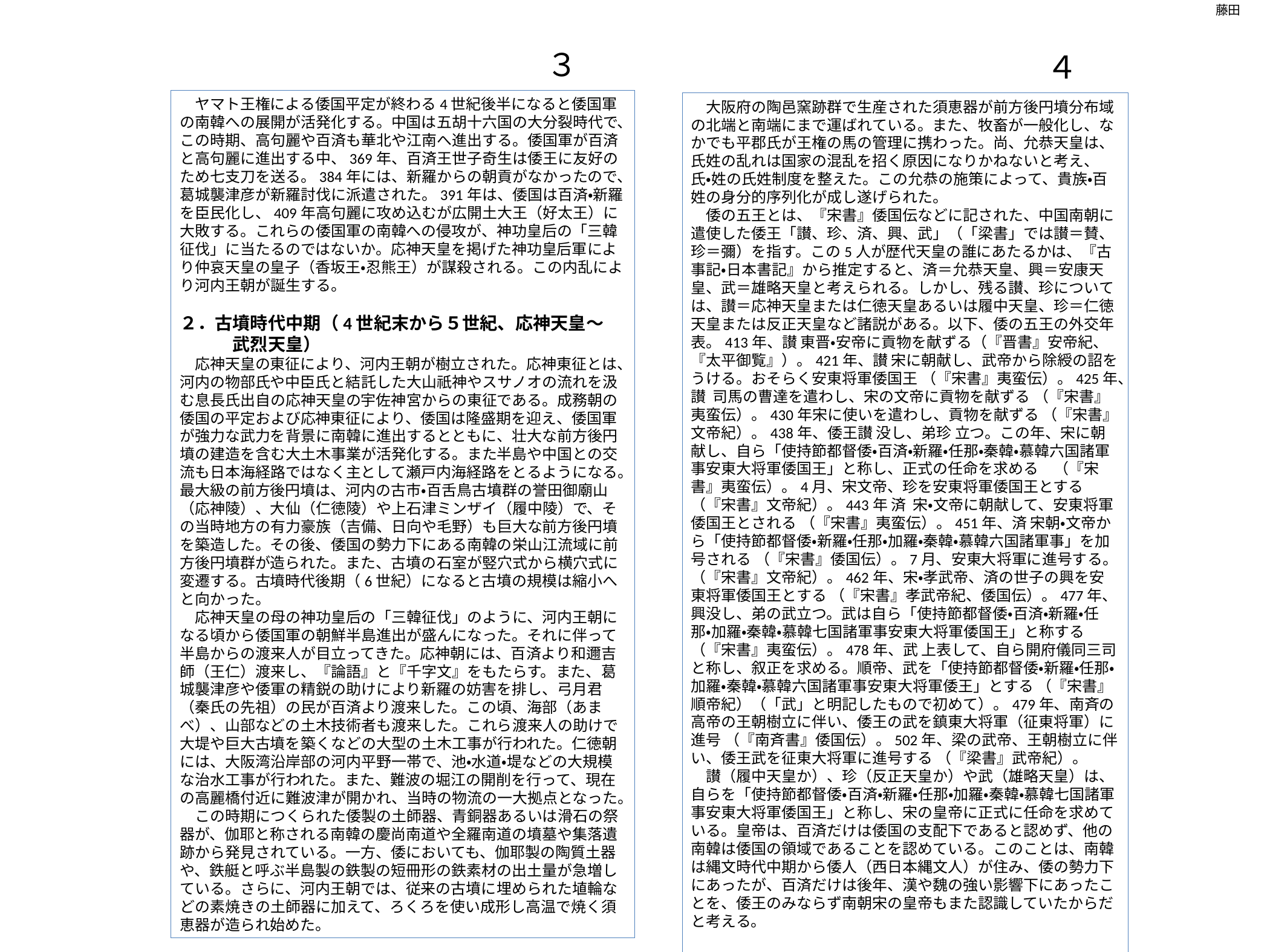

藤田
３
４
　ヤマト王権による倭国平定が終わる4世紀後半になると倭国軍の南韓への展開が活発化する。中国は五胡十六国の大分裂時代で、この時期、高句麗や百済も華北や江南へ進出する。倭国軍が百済と高句麗に進出する中、369年、百済王世子奇生は倭王に友好のため七支刀を送る。384年には、新羅からの朝貢がなかったので、葛城襲津彦が新羅討伐に派遣された。391年は、倭国は百済・新羅を臣民化し、409年高句麗に攻め込むが広開土大王（好太王）に大敗する。これらの倭国軍の南韓への侵攻が、神功皇后の「三韓征伐」に当たるのではないか。応神天皇を掲げた神功皇后軍により仲哀天皇の皇子（香坂王・忍熊王）が謀殺される。この内乱により河内王朝が誕生する。

２．古墳時代中期（4世紀末から５世紀、応神天皇～
　　　武烈天皇）
　応神天皇の東征により、河内王朝が樹立された。応神東征とは、河内の物部氏や中臣氏と結託した大山祇神やスサノオの流れを汲む息長氏出自の応神天皇の宇佐神宮からの東征である。成務朝の倭国の平定および応神東征により、倭国は隆盛期を迎え、倭国軍が強力な武力を背景に南韓に進出するとともに、壮大な前方後円墳の建造を含む大土木事業が活発化する。また半島や中国との交流も日本海経路ではなく主として瀬戸内海経路をとるようになる。最大級の前方後円墳は、河内の古市・百舌鳥古墳群の誉田御廟山（応神陵）、大仙（仁徳陵）や上石津ミンザイ（履中陵）で、その当時地方の有力豪族（吉備、日向や毛野）も巨大な前方後円墳を築造した。その後、倭国の勢力下にある南韓の栄山江流域に前方後円墳群が造られた。また、古墳の石室が竪穴式から横穴式に変遷する。古墳時代後期（6世紀）になると古墳の規模は縮小へと向かった。
　応神天皇の母の神功皇后の「三韓征伐」のように、河内王朝になる頃から倭国軍の朝鮮半島進出が盛んになった。それに伴って半島からの渡来人が目立ってきた。応神朝には、百済より和邇吉師（王仁）渡来し、『論語』と『千字文』をもたらす。また、葛城襲津彦や倭軍の精鋭の助けにより新羅の妨害を排し、弓月君（秦氏の先祖）の民が百済より渡来した。この頃、海部（あまべ）、山部などの土木技術者も渡来した。これら渡来人の助けで大堤や巨大古墳を築くなどの大型の土木工事が行われた。仁徳朝には、大阪湾沿岸部の河内平野一帯で、池・水道・堤などの大規模な治水工事が行われた。また、難波の堀江の開削を行って、現在の高麗橋付近に難波津が開かれ、当時の物流の一大拠点となった。
　この時期につくられた倭製の土師器、青銅器あるいは滑石の祭器が、伽耶と称される南韓の慶尚南道や全羅南道の墳墓や集落遺跡から発見されている。一方、倭においても、伽耶製の陶質土器や、鉄艇と呼ぶ半島製の鉄製の短冊形の鉄素材の出土量が急増している。さらに、河内王朝では、従来の古墳に埋められた埴輪などの素焼きの土師器に加えて、ろくろを使い成形し高温で焼く須恵器が造られ始めた。
　大阪府の陶邑窯跡群で生産された須恵器が前方後円墳分布域の北端と南端にまで運ばれている。また、牧畜が一般化し、なかでも平郡氏が王権の馬の管理に携わった。尚、允恭天皇は、氏姓の乱れは国家の混乱を招く原因になりかねないと考え、氏・姓の氏姓制度を整えた。この允恭の施策によって、貴族・百姓の身分的序列化が成し遂げられた。
　倭の五王とは、『宋書』倭国伝などに記された、中国南朝に遣使した倭王「讃、珍、済、興、武」（「梁書」では讃＝賛、珍＝彌）を指す。この5人が歴代天皇の誰にあたるかは、『古事記・日本書記』から推定すると、済＝允恭天皇、興＝安康天皇、武＝雄略天皇と考えられる。しかし、残る讃、珍については、讃＝応神天皇または仁徳天皇あるいは履中天皇、珍＝仁徳天皇または反正天皇など諸説がある。以下、倭の五王の外交年表。413年、讃 東晋・安帝に貢物を献ずる（『晋書』安帝紀、『太平御覧』）。421年、讃 宋に朝献し、武帝から除綬の詔をうける。おそらく安東将軍倭国王 （『宋書』夷蛮伝）。425年、讃  司馬の曹達を遣わし、宋の文帝に貢物を献ずる （『宋書』夷蛮伝）。430年宋に使いを遣わし、貢物を献ずる （『宋書』文帝紀）。438年、倭王讃 没し、弟珍 立つ。この年、宋に朝献し、自ら「使持節都督倭・百済・新羅・任那・秦韓・慕韓六国諸軍事安東大将軍倭国王」と称し、正式の任命を求める　（『宋書』夷蛮伝）。4月、宋文帝、珍を安東将軍倭国王とする （『宋書』文帝紀）。443年 済  宋・文帝に朝献して、安東将軍倭国王とされる （『宋書』夷蛮伝）。451年、済 宋朝・文帝から「使持節都督倭・新羅・任那・加羅・秦韓・慕韓六国諸軍事」を加号される （『宋書』倭国伝）。7月、安東大将軍に進号する。（『宋書』文帝紀）。462年、宋・孝武帝、済の世子の興を安東将軍倭国王とする （『宋書』孝武帝紀、倭国伝）。477年、興没し、弟の武立つ。武は自ら「使持節都督倭・百済・新羅・任那・加羅・秦韓・慕韓七国諸軍事安東大将軍倭国王」と称する （『宋書』夷蛮伝）。478年、武 上表して、自ら開府儀同三司と称し、叙正を求める。順帝、武を「使持節都督倭・新羅・任那・加羅・秦韓・慕韓六国諸軍事安東大将軍倭王」とする （『宋書』順帝紀）（「武」と明記したもので初めて）。479年、南斉の高帝の王朝樹立に伴い、倭王の武を鎮東大将軍（征東将軍）に進号 （『南斉書』倭国伝）。502年、梁の武帝、王朝樹立に伴い、倭王武を征東大将軍に進号する （『梁書』武帝紀）。
　讃（履中天皇か）、珍（反正天皇か）や武（雄略天皇）は、自らを「使持節都督倭・百済・新羅・任那・加羅・秦韓・慕韓七国諸軍事安東大将軍倭国王」と称し、宋の皇帝に正式に任命を求めている。皇帝は、百済だけは倭国の支配下であると認めず、他の南韓は倭国の領域であることを認めている。このことは、南韓は縄文時代中期から倭人（西日本縄文人）が住み、倭の勢力下にあったが、百済だけは後年、漢や魏の強い影響下にあったことを、倭王のみならず南朝宋の皇帝もまた認識していたからだと考える。